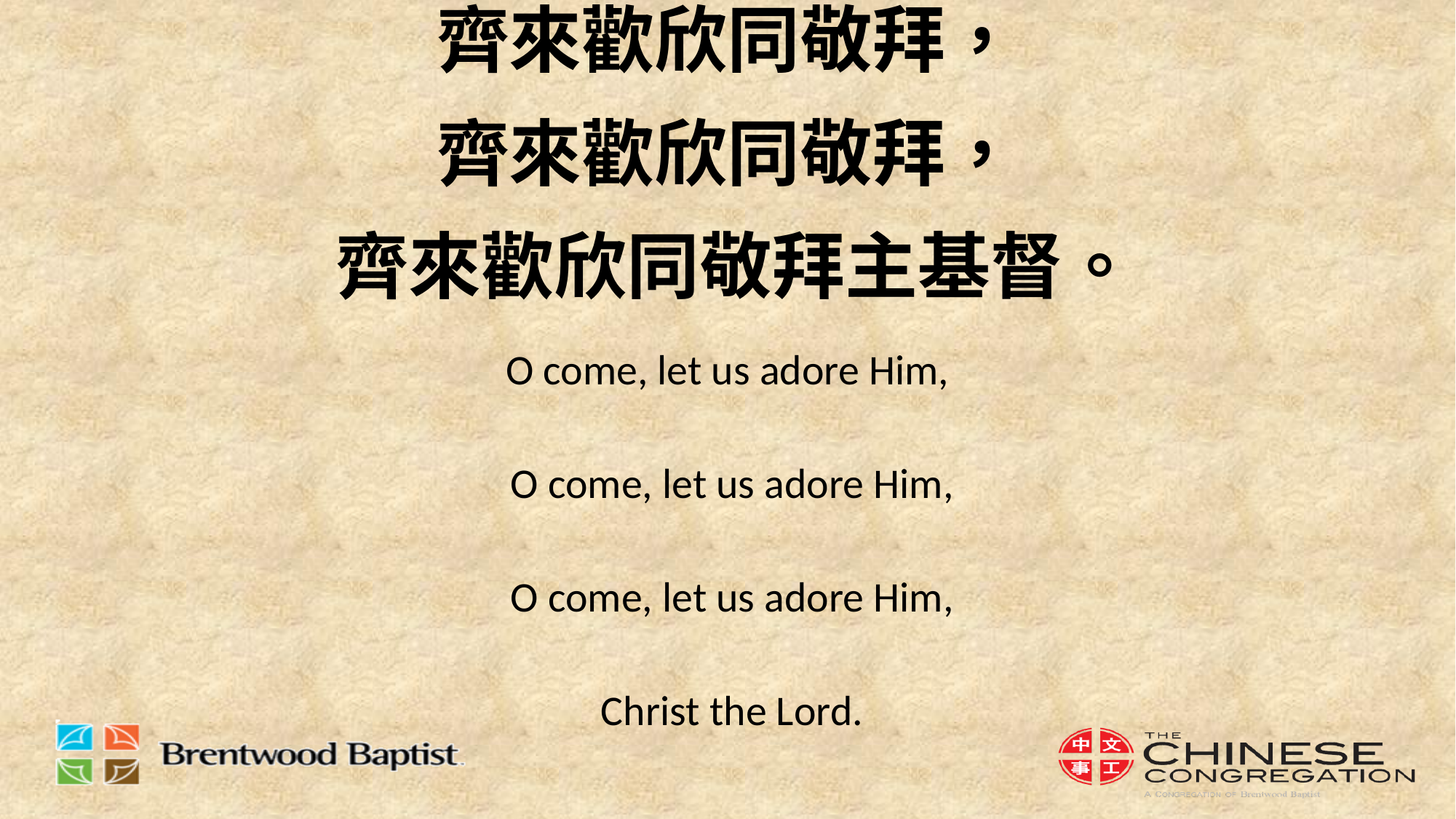

# 齊來歡欣同敬拜， 齊來歡欣同敬拜， 齊來歡欣同敬拜主基督。 O come, let us adore Him, O come, let us adore Him, O come, let us adore Him, Christ the Lord.